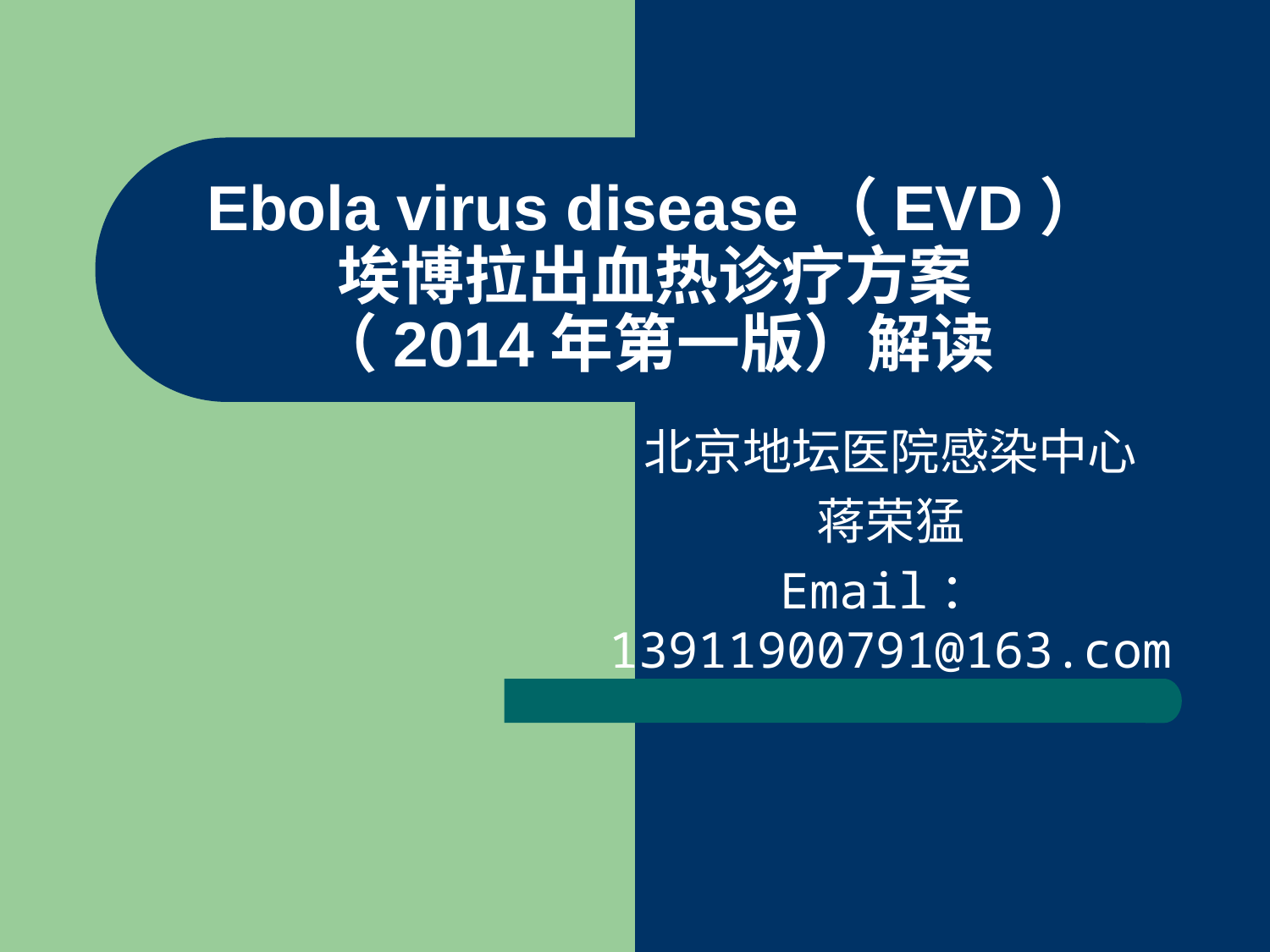

# Ebola virus disease（EVD） 埃博拉出血热诊疗方案 （2014年第一版）解读
北京地坛医院感染中心
蒋荣猛
Email：13911900791@163.com